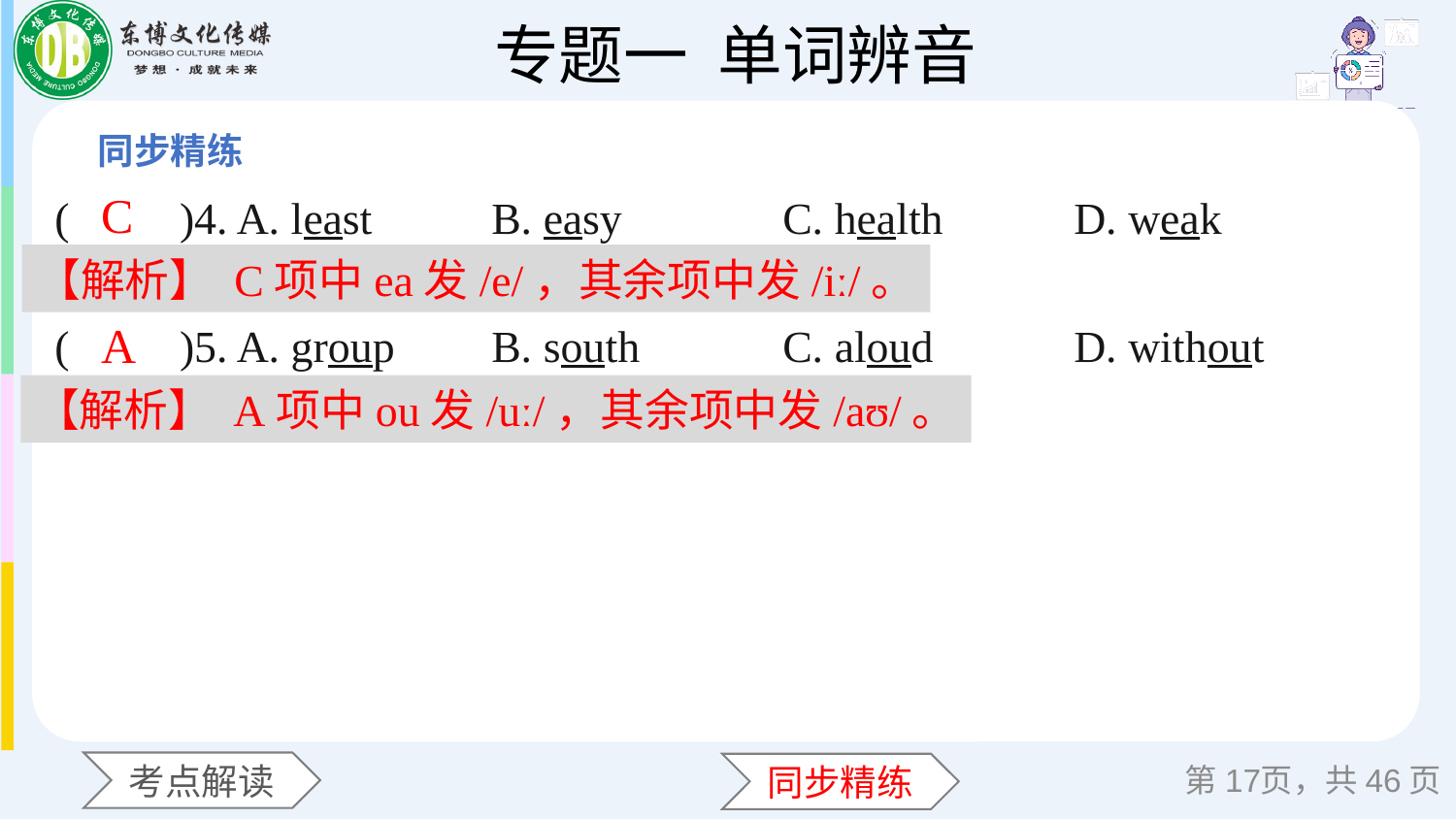

(　　)4. A. least	B. easy		C. health	D. weak

(　　)5. A. group	B. south	C. aloud	D. without
C
【解析】 C项中ea发/e/，其余项中发/iː/。
A
【解析】 A项中ou发/uː/，其余项中发/aʊ/。
第17页，共46页